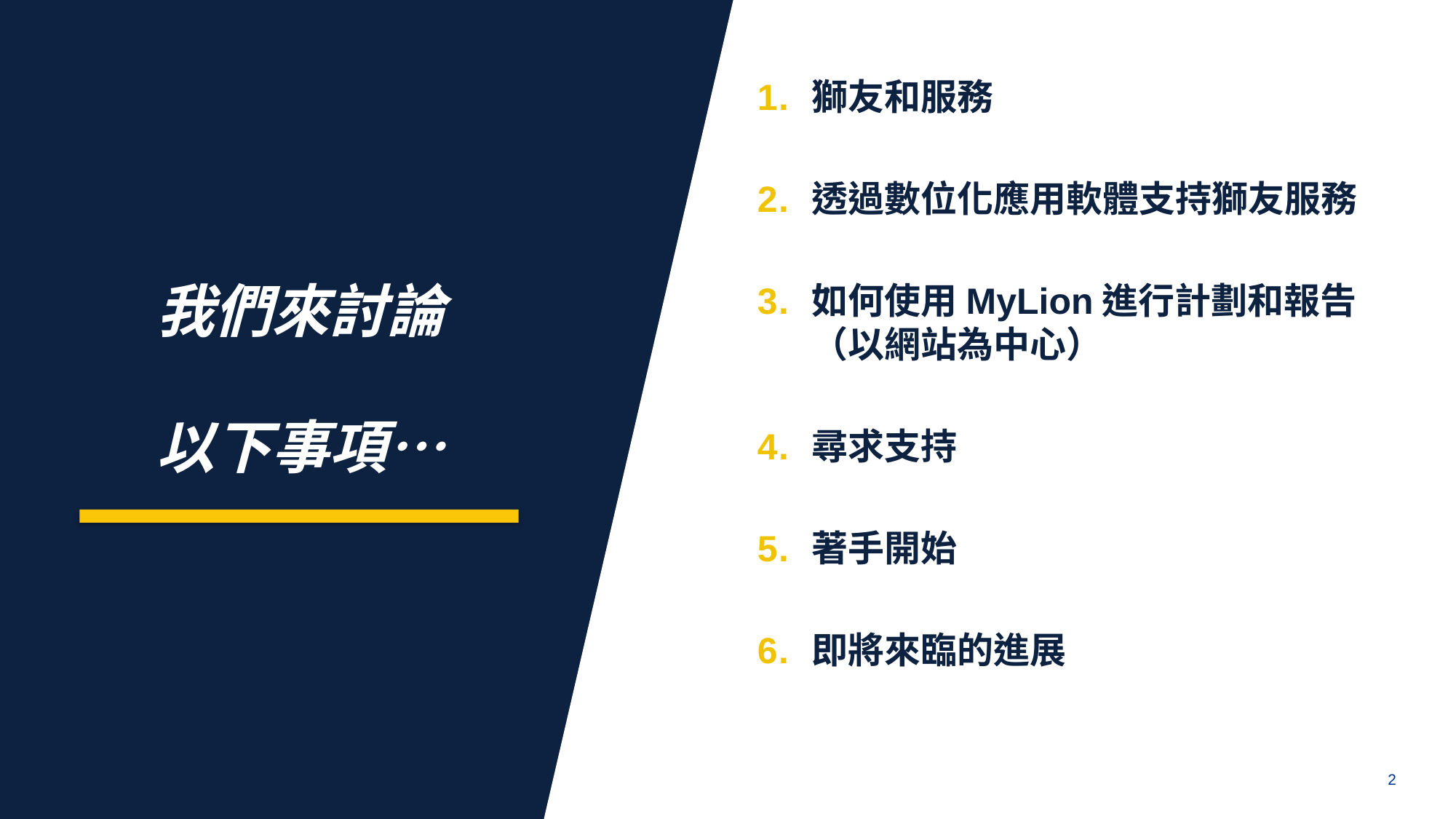

aa
A,
獅友和服務

透過數位化應用軟體支持獅友服務

如何使用MyLion進行計劃和報告（以網站為中心）

尋求支持

著手開始

即將來臨的進展

我們來討論
以下事項…

2